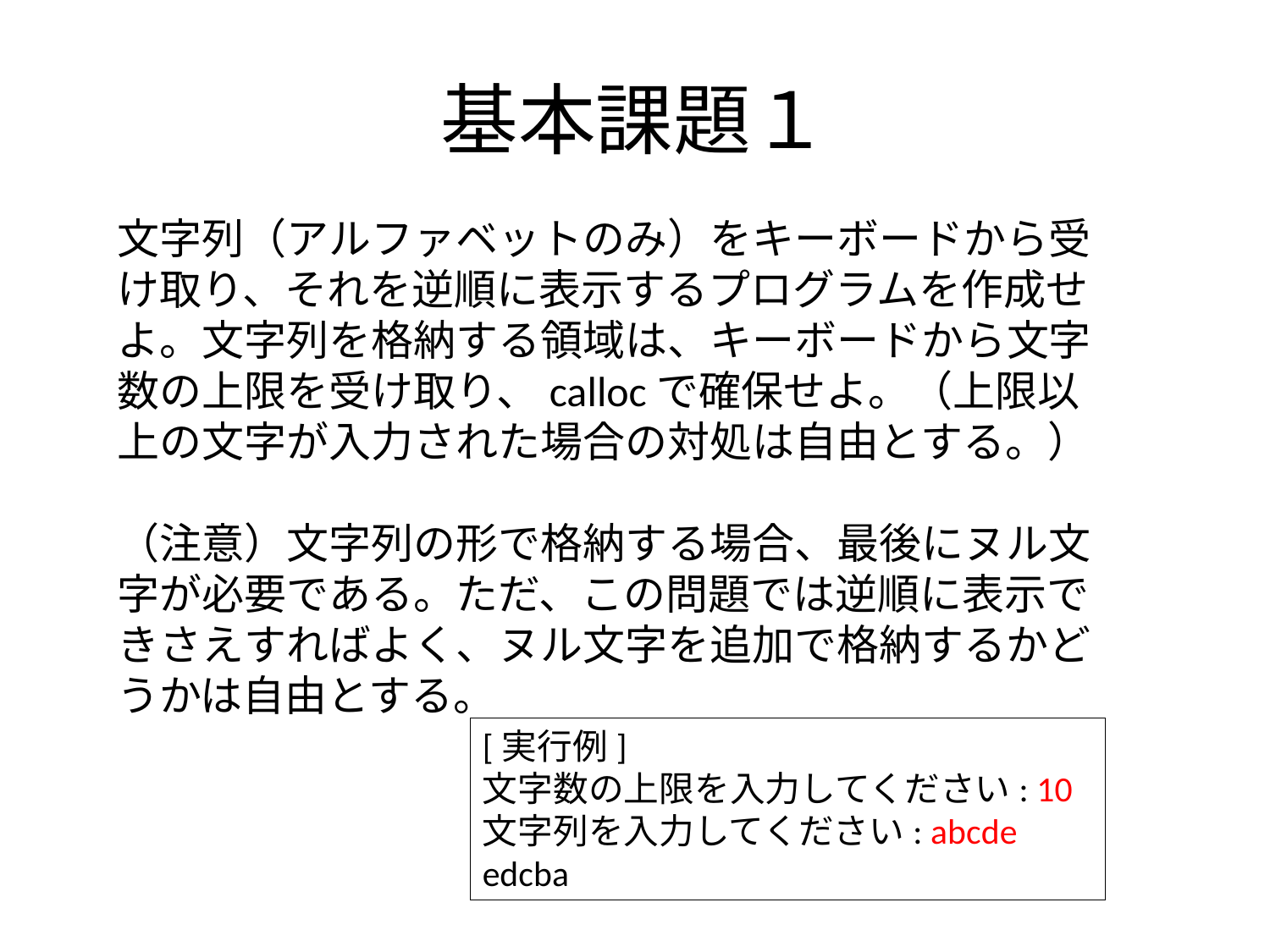

# 基本課題１
文字列（アルファベットのみ）をキーボードから受け取り、それを逆順に表示するプログラムを作成せよ。文字列を格納する領域は、キーボードから文字数の上限を受け取り、callocで確保せよ。（上限以上の文字が入力された場合の対処は自由とする。）

（注意）文字列の形で格納する場合、最後にヌル文字が必要である。ただ、この問題では逆順に表示できさえすればよく、ヌル文字を追加で格納するかどうかは自由とする。
[実行例]
文字数の上限を入力してください: 10
文字列を入力してください: abcde
edcba